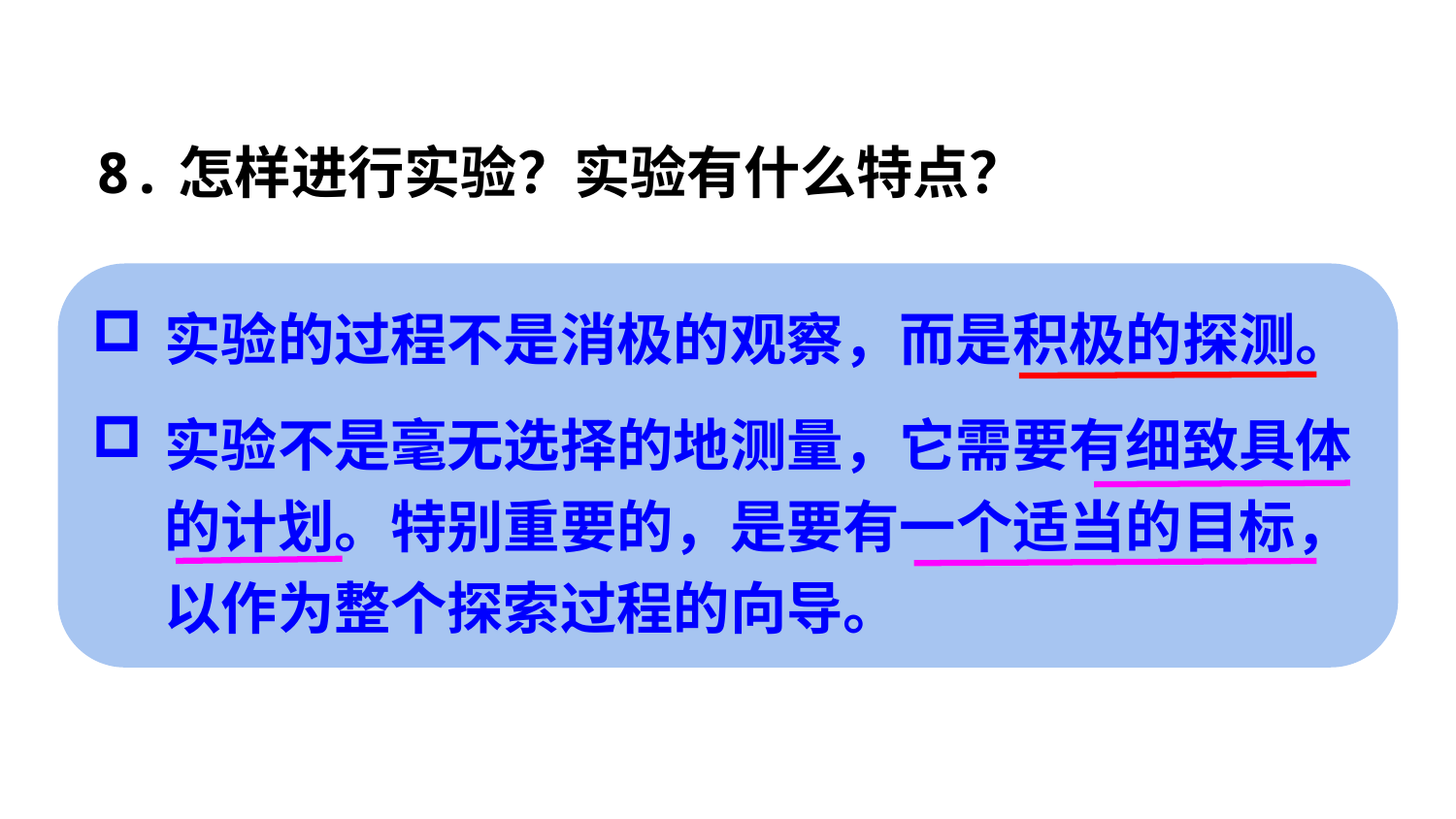

8.怎样进行实验？实验有什么特点？
实验的过程不是消极的观察，而是积极的探测。
实验不是毫无选择的地测量，它需要有细致具体的计划。特别重要的，是要有一个适当的目标，以作为整个探索过程的向导。